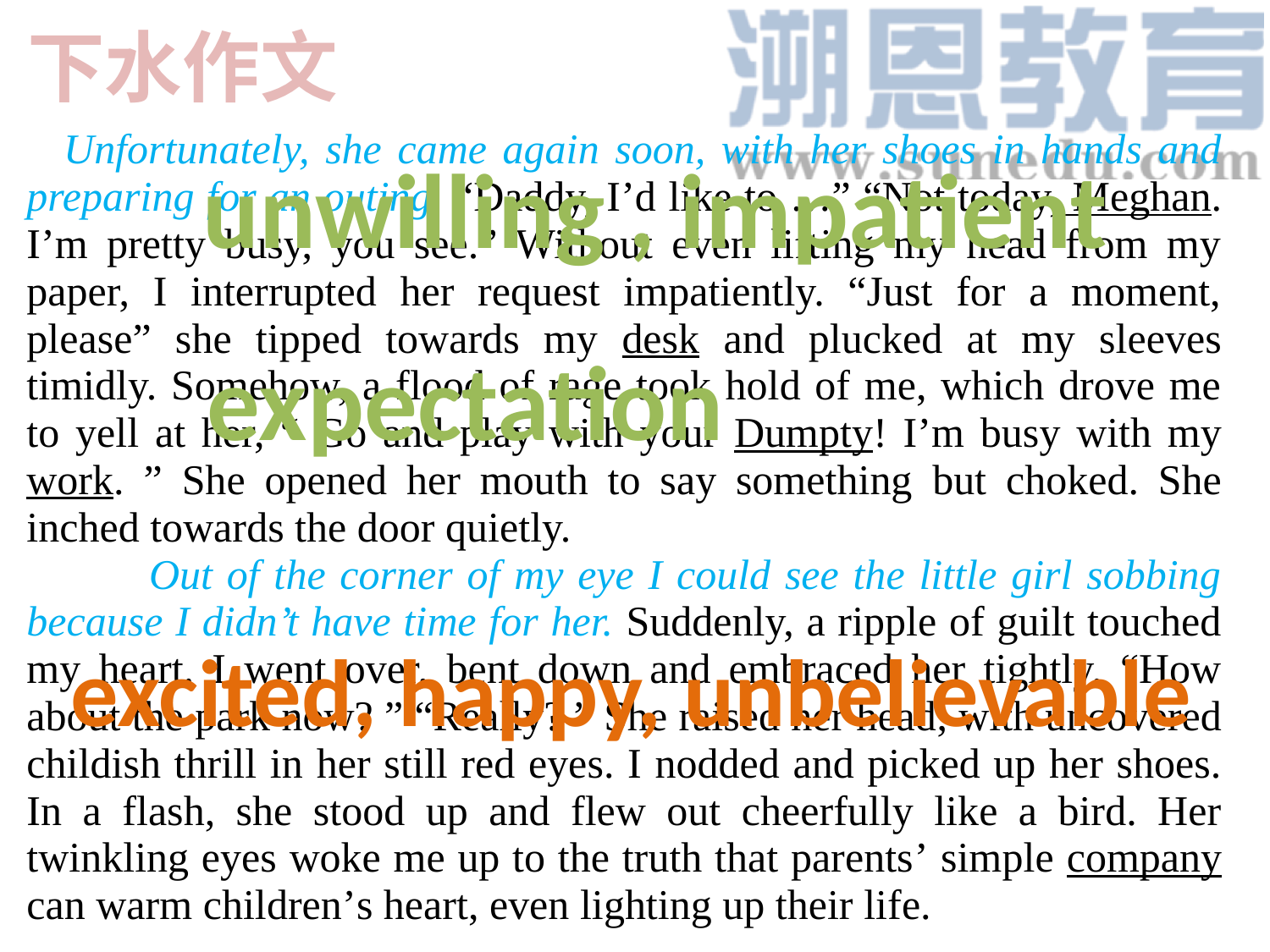

下水作文
Unfortunately, she came again soon, with her shoes in hands and preparing for an outing. “Daddy, I’d like to …” “Not today, Meghan. I’m pretty busy, you see.” Without even lifting my head from my paper, I interrupted her request impatiently. “Just for a moment, please” she tipped towards my desk and plucked at my sleeves timidly. Somehow, a flood of rage took hold of me, which drove me to yell at her, “ Go and play with your Dumpty! I’m busy with my work. ” She opened her mouth to say something but choked. She inched towards the door quietly.
      Out of the corner of my eye I could see the little girl sobbing because I didn’t have time for her. Suddenly, a ripple of guilt touched my heart. I went over, bent down and embraced her tightly. “How about the park now? ” “Really? ” She raised her head, with uncovered childish thrill in her still red eyes. I nodded and picked up her shoes. In a flash, she stood up and flew out cheerfully like a bird. Her twinkling eyes woke me up to the truth that parents’ simple company can warm children’s heart, even lighting up their life.
unwilling , impatient
expectation
excited, happy, unbelievable